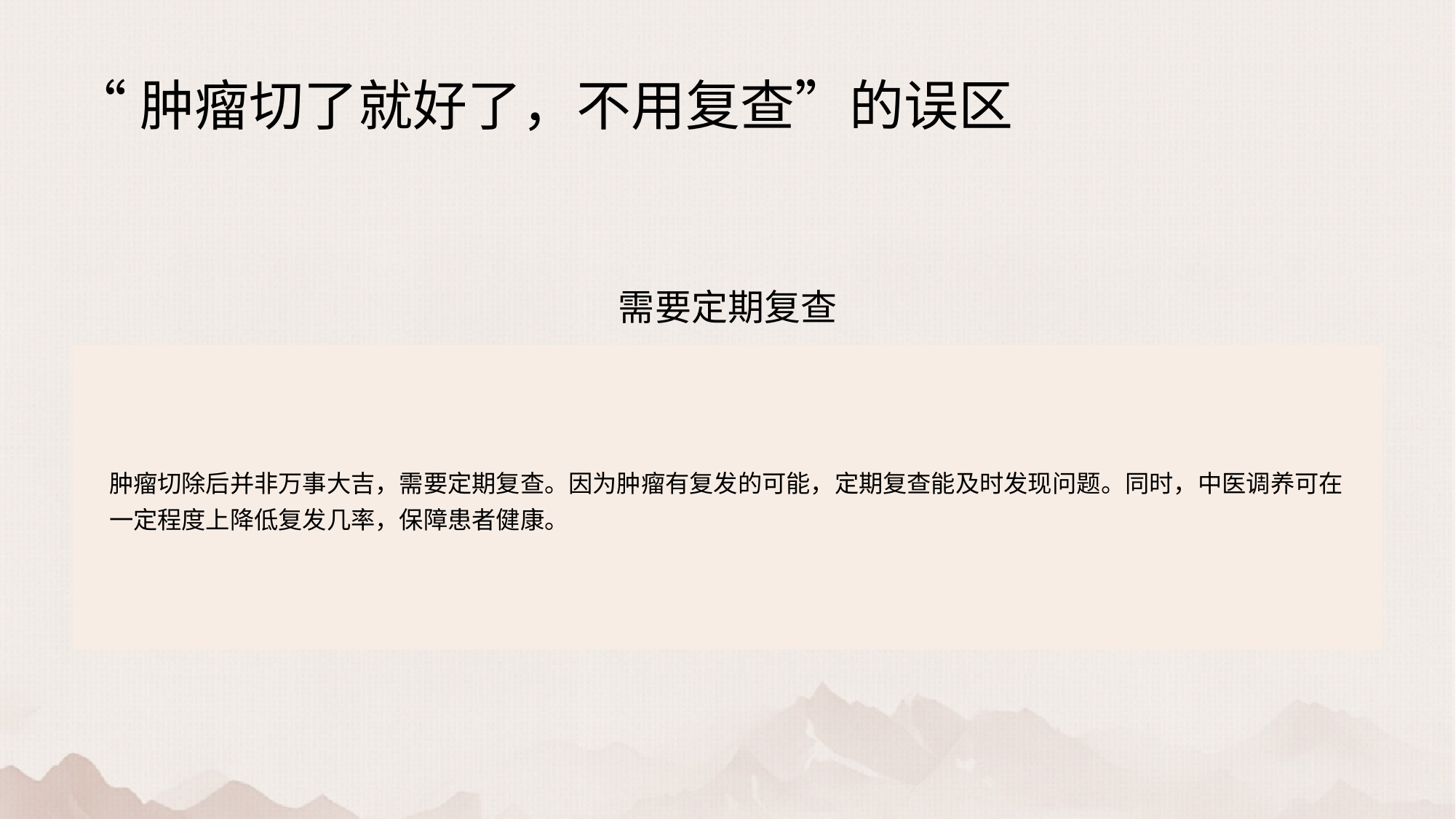

“肿瘤切了就好了，不用复查”的误区
需要定期复查

肿瘤切除后并非万事大吉，需要定期复查。因为肿瘤有复发的可能，定期复查能及时发现问题。同时，中医调养可在一定程度上降低复发几率，保障患者健康。